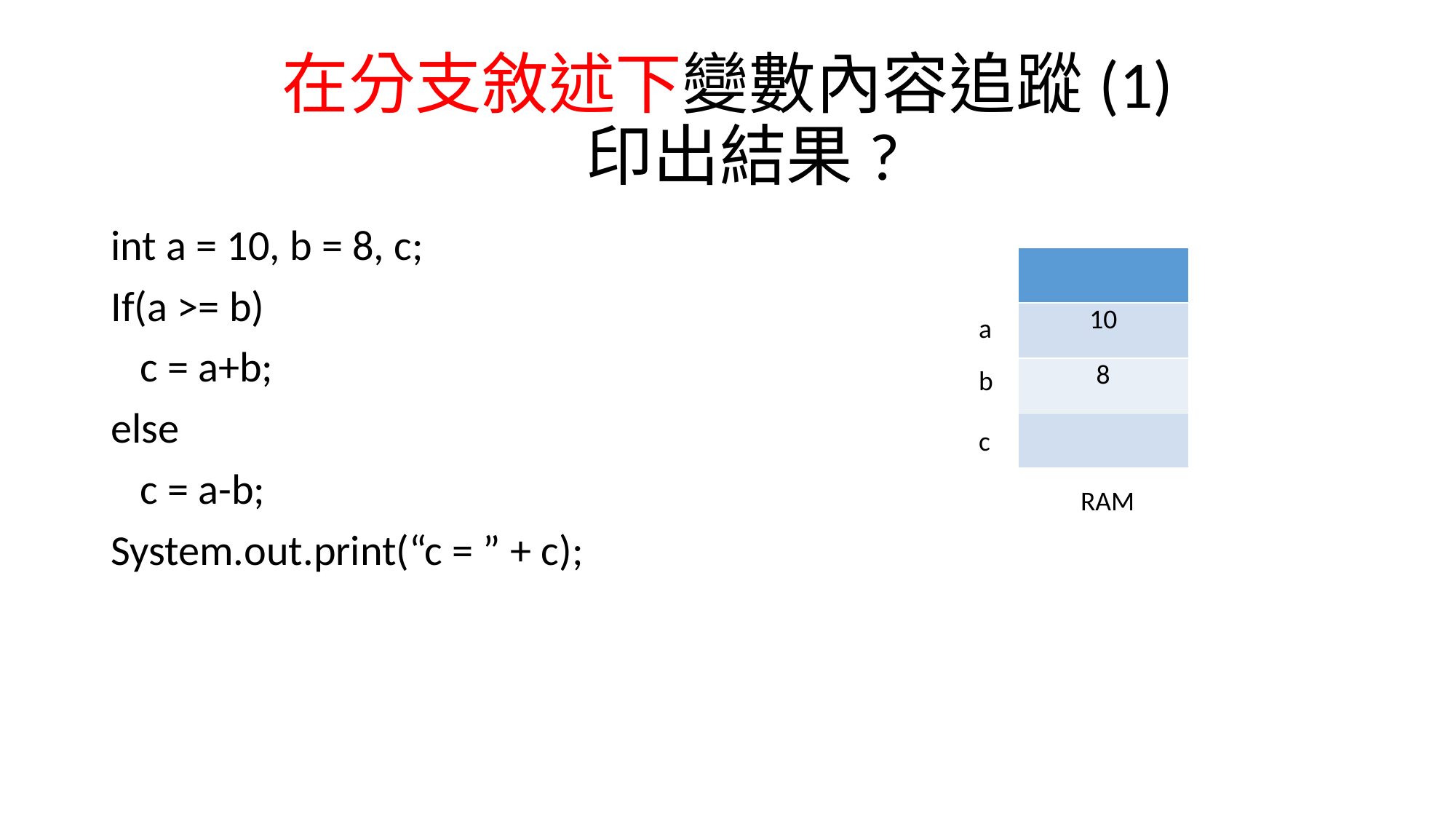

# 在分支敘述下變數內容追蹤(1) 印出結果?
int a = 10, b = 8, c;
If(a >= b)
   c = a+b;
else
   c = a-b;
System.out.print(“c = ” + c);
|  |
| --- |
| 10 |
| 8 |
|  |
a
b
c
RAM